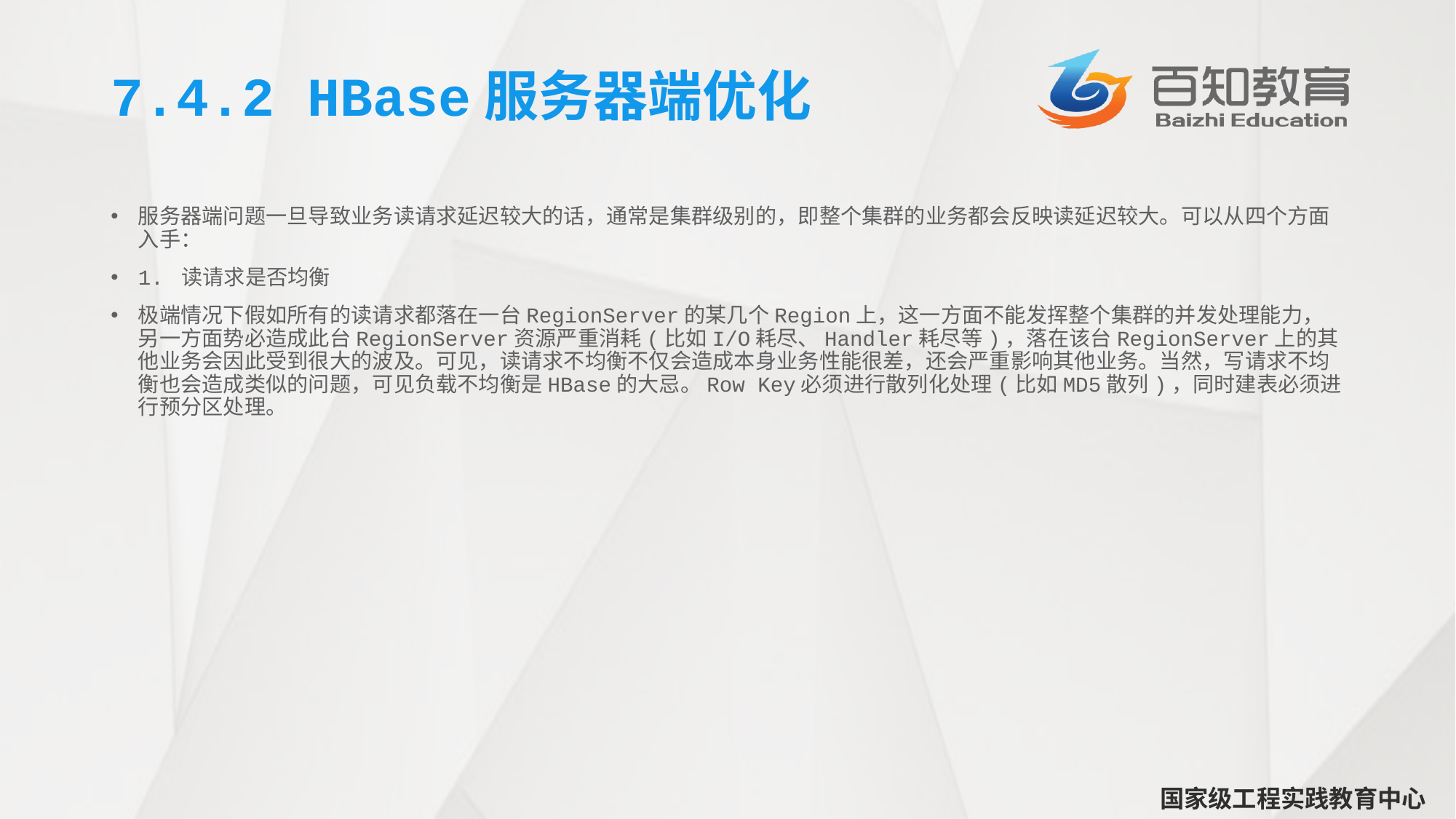

# 7.4.2 HBase服务器端优化
服务器端问题一旦导致业务读请求延迟较大的话，通常是集群级别的，即整个集群的业务都会反映读延迟较大。可以从四个方面入手：
1. 读请求是否均衡
极端情况下假如所有的读请求都落在一台RegionServer的某几个Region上，这一方面不能发挥整个集群的并发处理能力，另一方面势必造成此台RegionServer资源严重消耗(比如I/O耗尽、Handler耗尽等)，落在该台RegionServer上的其他业务会因此受到很大的波及。可见，读请求不均衡不仅会造成本身业务性能很差，还会严重影响其他业务。当然，写请求不均衡也会造成类似的问题，可见负载不均衡是HBase的大忌。Row Key必须进行散列化处理(比如MD5散列)，同时建表必须进行预分区处理。